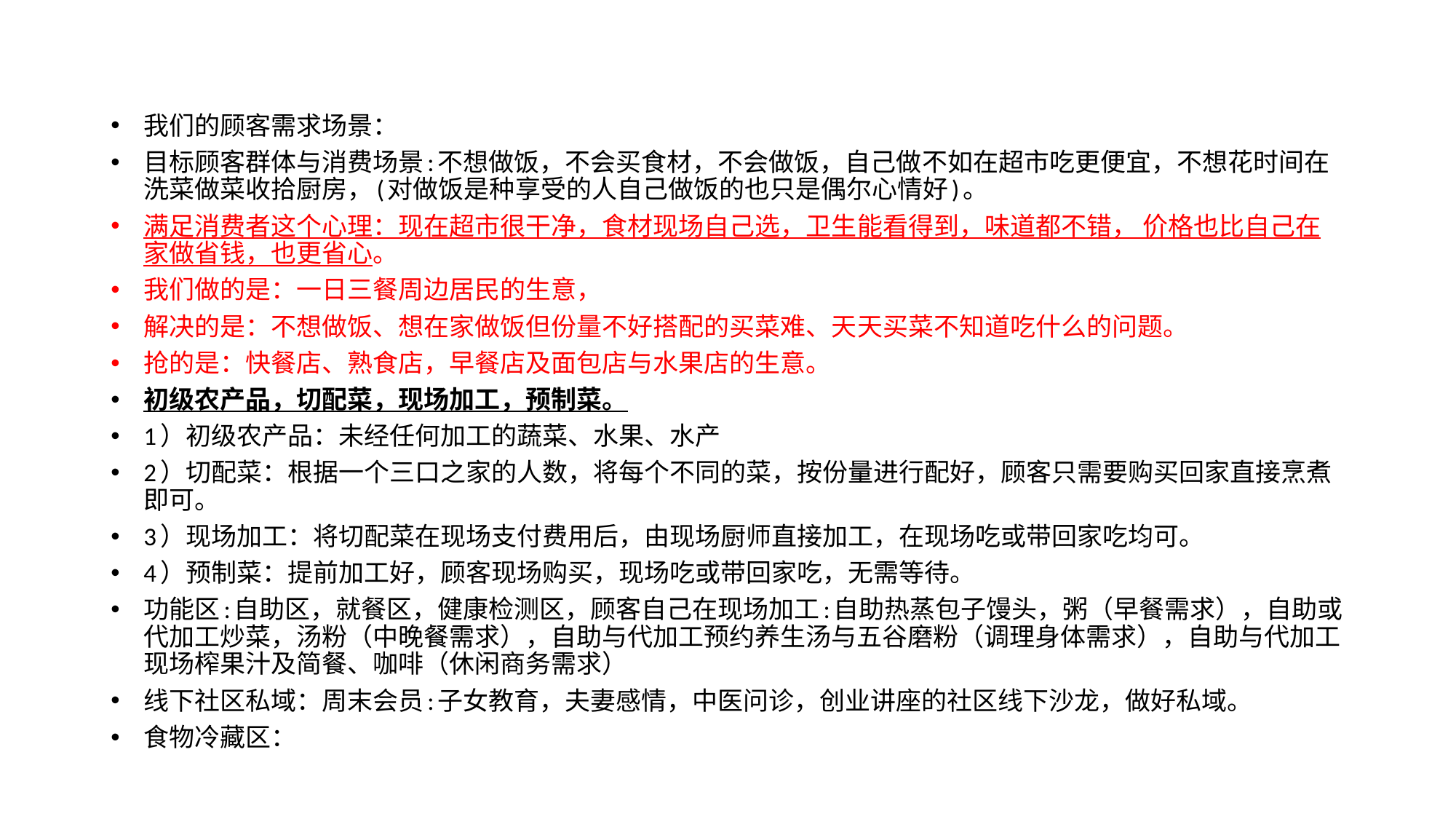

我们的顾客需求场景：
目标顾客群体与消费场景:不想做饭，不会买食材，不会做饭，自己做不如在超市吃更便宜，不想花时间在洗菜做菜收拾厨房，(对做饭是种享受的人自己做饭的也只是偶尔心情好)。
满足消费者这个心理：现在超市很干净，食材现场自己选，卫生能看得到，味道都不错， 价格也比自己在家做省钱，也更省心。
我们做的是：一日三餐周边居民的生意，
解决的是：不想做饭、想在家做饭但份量不好搭配的买菜难、天天买菜不知道吃什么的问题。
抢的是：快餐店、熟食店，早餐店及面包店与水果店的生意。
初级农产品，切配菜，现场加工，预制菜。
1）初级农产品：未经任何加工的蔬菜、水果、水产
2）切配菜：根据一个三口之家的人数，将每个不同的菜，按份量进行配好，顾客只需要购买回家直接烹煮即可。
3）现场加工：将切配菜在现场支付费用后，由现场厨师直接加工，在现场吃或带回家吃均可。
4）预制菜：提前加工好，顾客现场购买，现场吃或带回家吃，无需等待。
功能区:自助区，就餐区，健康检测区，顾客自己在现场加工:自助热蒸包子馒头，粥（早餐需求），自助或代加工炒菜，汤粉（中晚餐需求），自助与代加工预约养生汤与五谷磨粉（调理身体需求），自助与代加工现场榨果汁及简餐、咖啡（休闲商务需求）
线下社区私域：周末会员:子女教育，夫妻感情，中医问诊，创业讲座的社区线下沙龙，做好私域。
食物冷藏区：